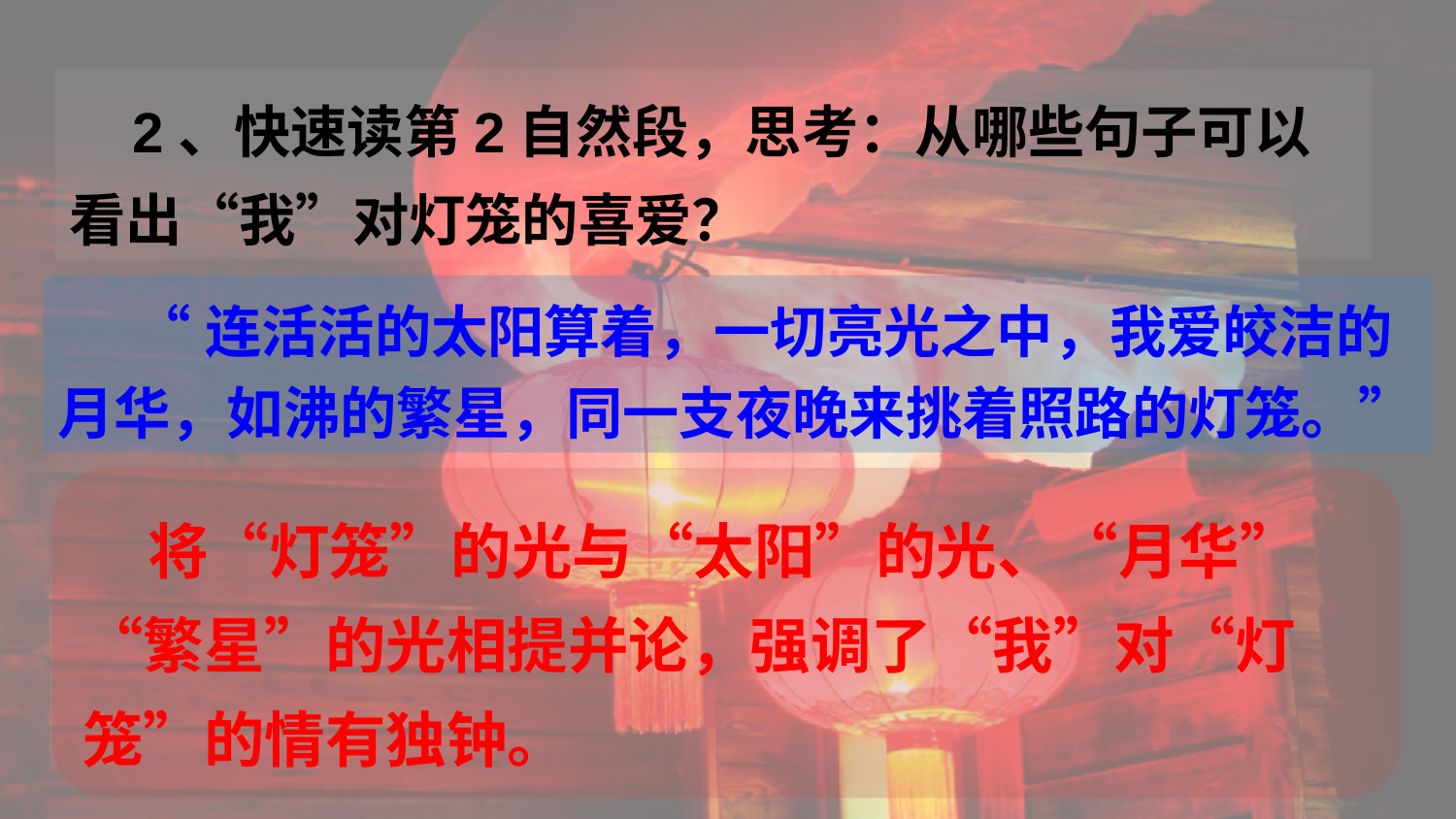

2、快速读第2自然段，思考：从哪些句子可以看出“我”对灯笼的喜爱？
      “连活活的太阳算着，一切亮光之中，我爱皎洁的月华，如沸的繁星，同一支夜晚来挑着照路的灯笼。”
    将“灯笼”的光与“太阳”的光、“月华”“繁星”的光相提并论，强调了“我”对“灯笼”的情有独钟。